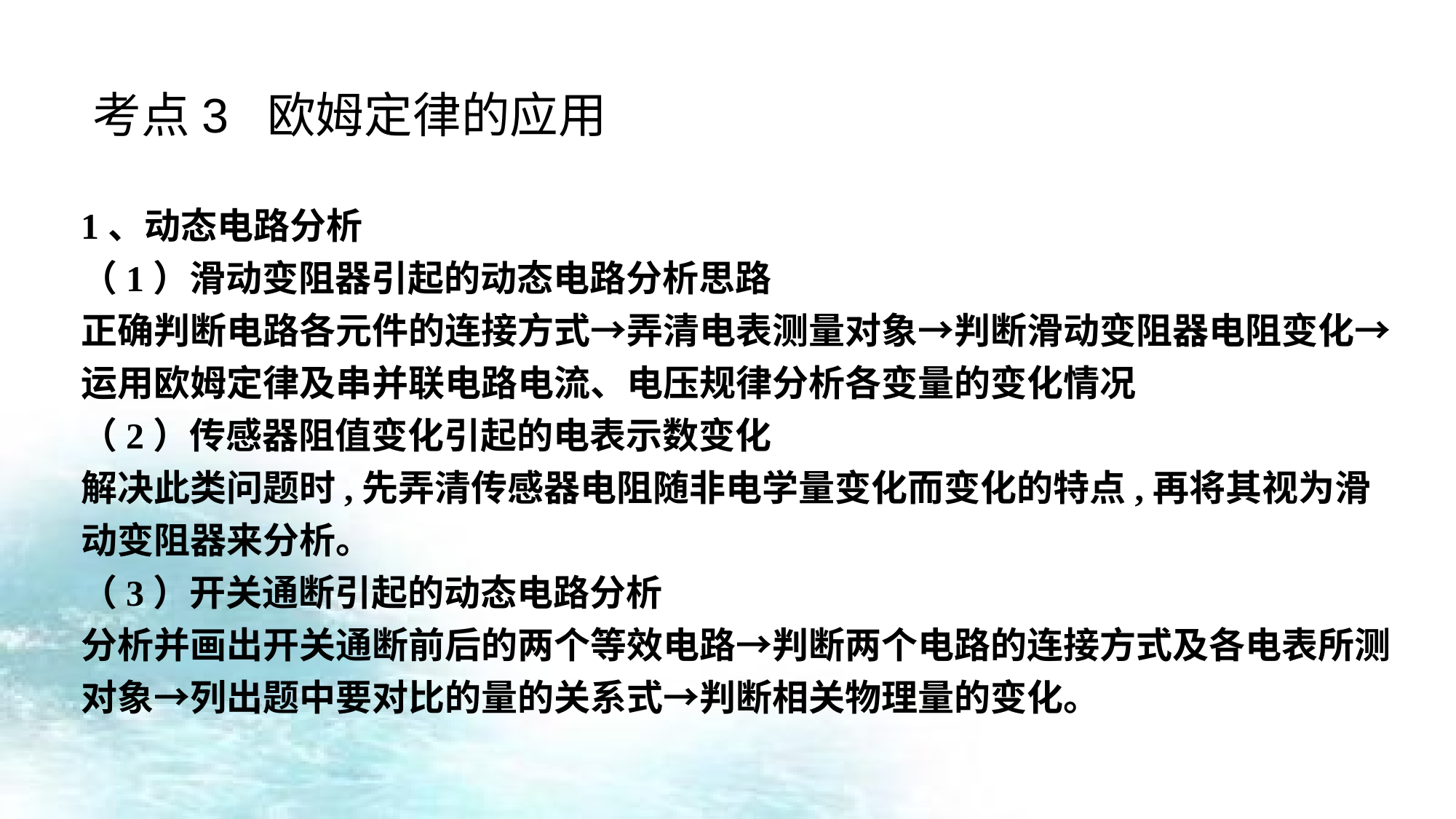

考点3  欧姆定律的应用
1、动态电路分析
（1）滑动变阻器引起的动态电路分析思路
正确判断电路各元件的连接方式→弄清电表测量对象→判断滑动变阻器电阻变化→运用欧姆定律及串并联电路电流、电压规律分析各变量的变化情况
（2）传感器阻值变化引起的电表示数变化
解决此类问题时,先弄清传感器电阻随非电学量变化而变化的特点,再将其视为滑动变阻器来分析。
（3）开关通断引起的动态电路分析
分析并画出开关通断前后的两个等效电路→判断两个电路的连接方式及各电表所测对象→列出题中要对比的量的关系式→判断相关物理量的变化。